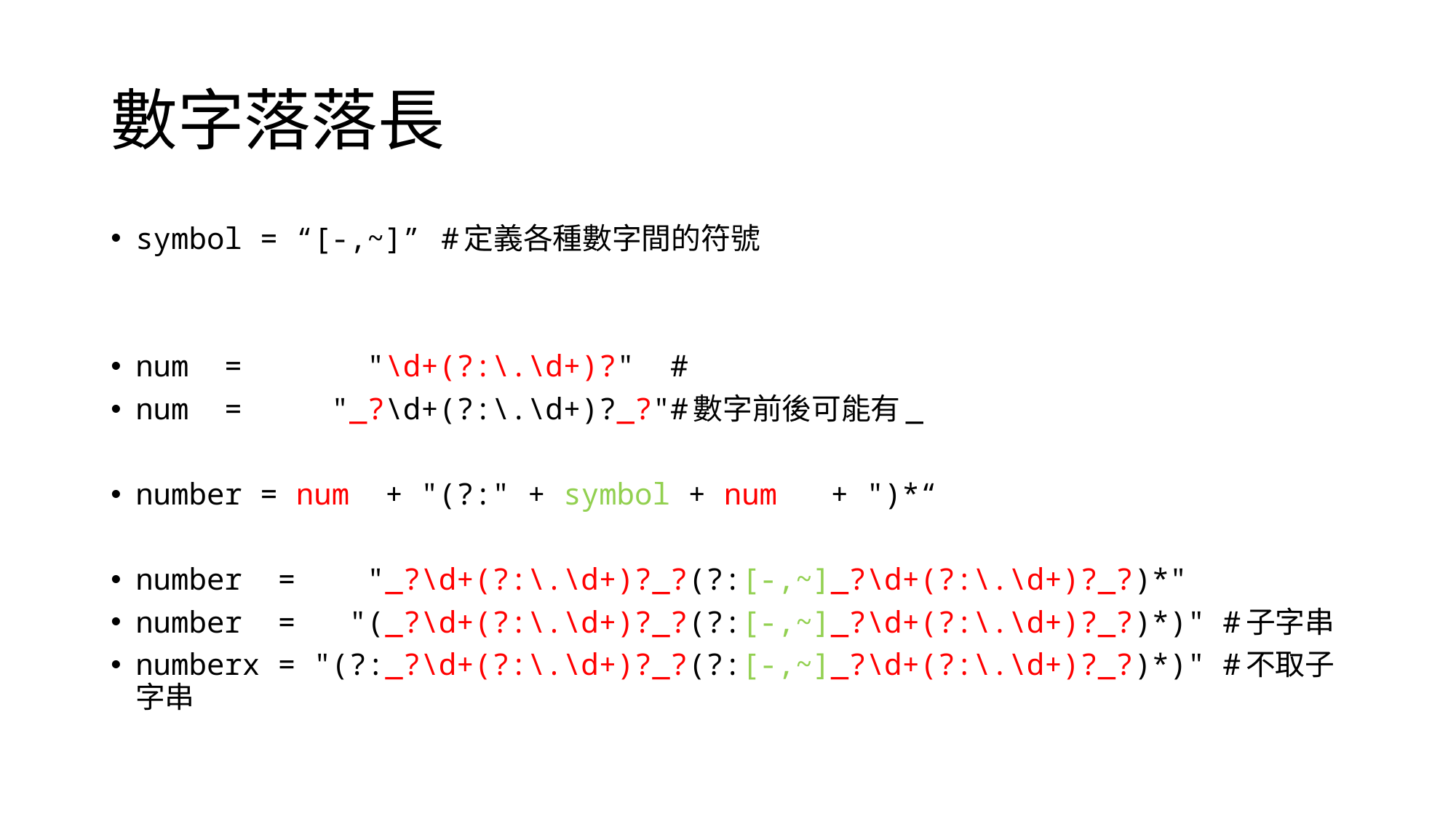

# 數字落落長
symbol = “[-,~]”			#定義各種數字間的符號

num  =       "\d+(?:\.\d+)?"	#
num  =     "_?\d+(?:\.\d+)?_?"	#數字前後可能有_

number = num  + "(?:" + symbol + num   + ")*“

number  =    "_?\d+(?:\.\d+)?_?(?:[-,~]_?\d+(?:\.\d+)?_?)*"
number  =   "(_?\d+(?:\.\d+)?_?(?:[-,~]_?\d+(?:\.\d+)?_?)*)" #子字串
numberx = "(?:_?\d+(?:\.\d+)?_?(?:[-,~]_?\d+(?:\.\d+)?_?)*)" #不取子字串